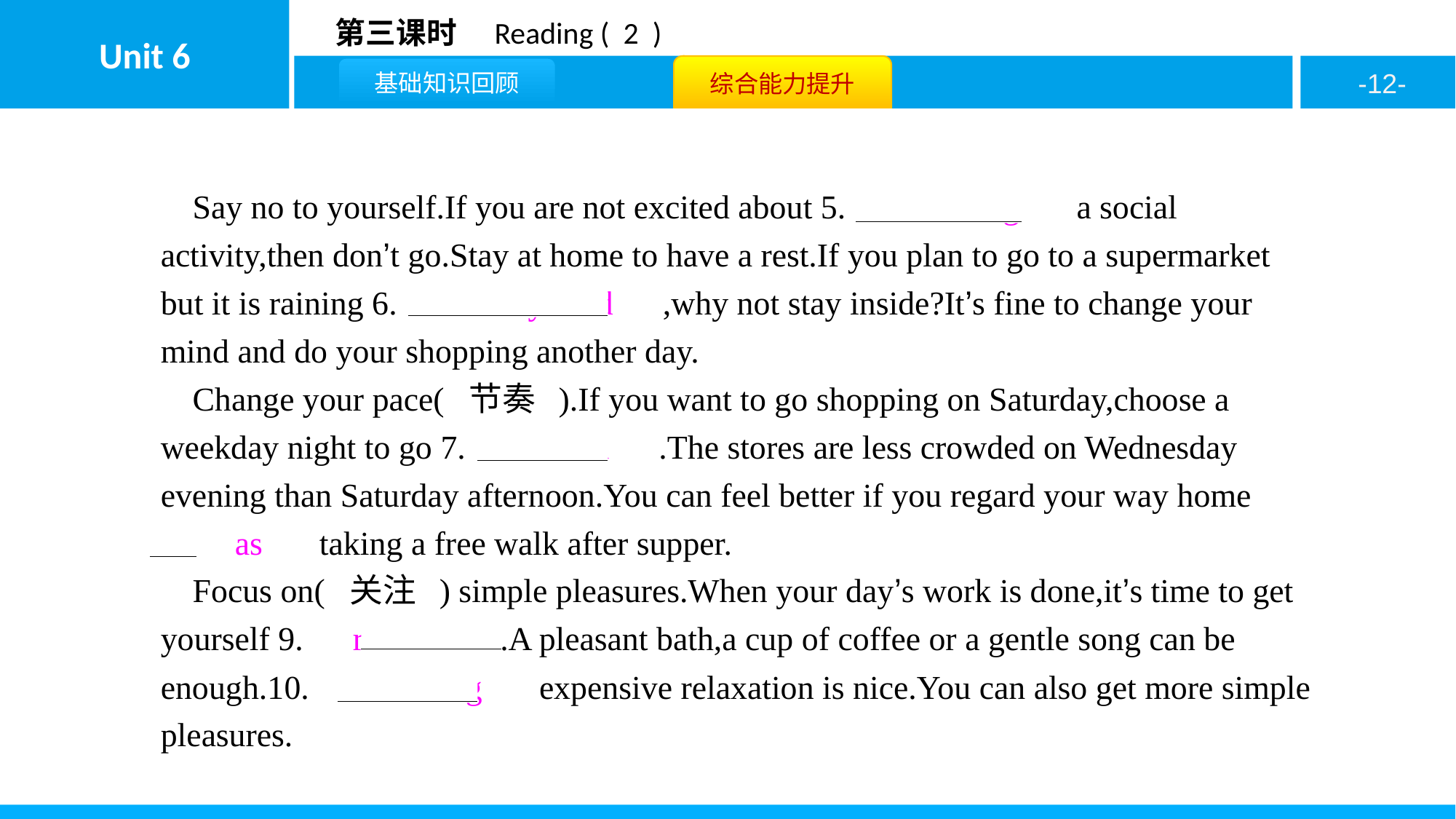

Say no to yourself.If you are not excited about 5.　attending　 a social activity,then don’t go.Stay at home to have a rest.If you plan to go to a supermarket but it is raining 6.　heavily/hard　,why not stay inside?It’s fine to change your mind and do your shopping another day.
Change your pace(  节奏  ).If you want to go shopping on Saturday,choose a weekday night to go 7.　instead　.The stores are less crowded on Wednesday evening than Saturday afternoon.You can feel better if you regard your way home 8.　as　 taking a free walk after supper.
Focus on(  关注  ) simple pleasures.When your day’s work is done,it’s time to get yourself 9.　relaxed　.A pleasant bath,a cup of coffee or a gentle song can be enough.10.　Avoiding　 expensive relaxation is nice.You can also get more simple pleasures.